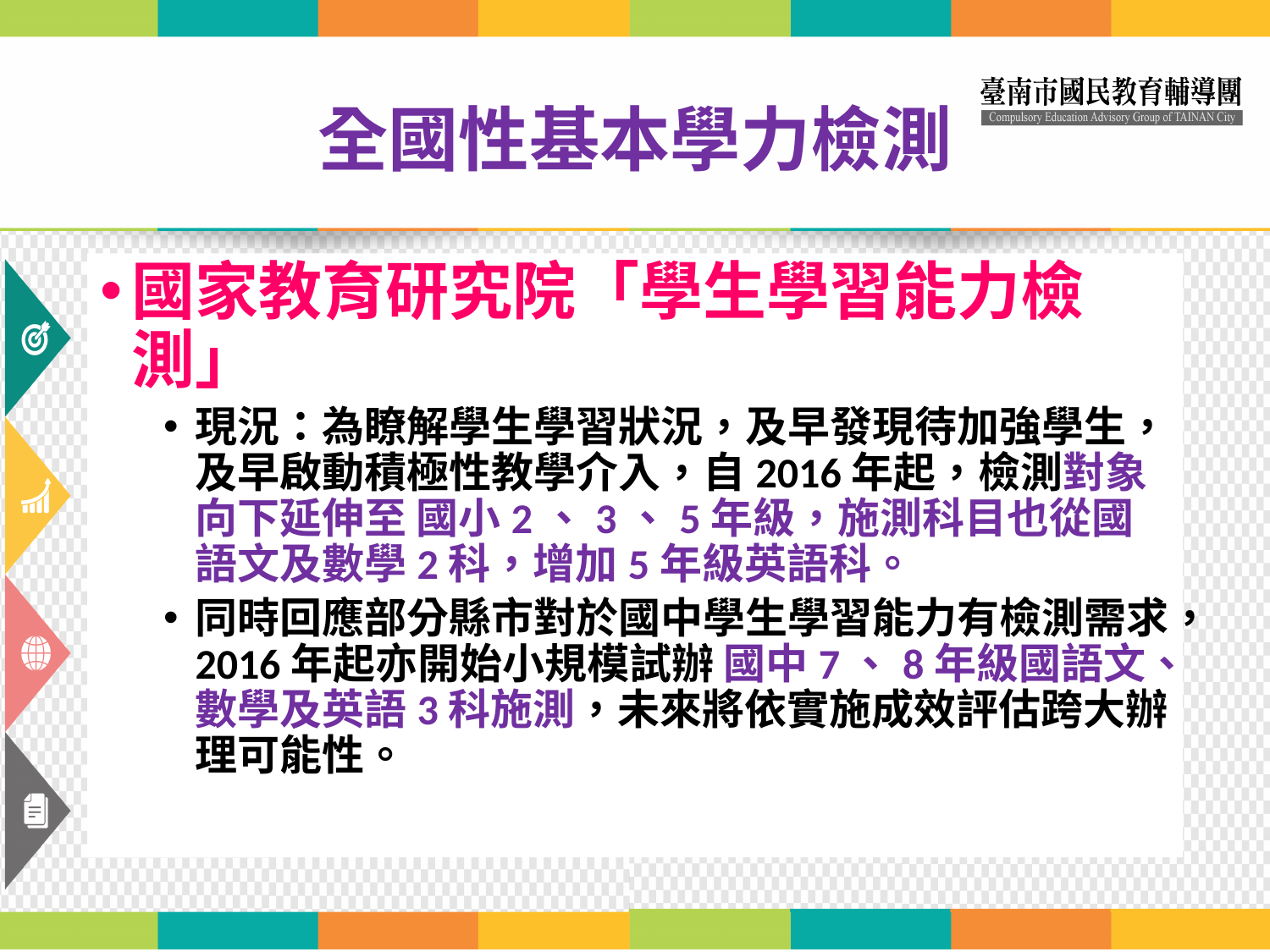

# 全國性基本學力檢測
國家教育研究院「學生學習能力檢測」
現況：為瞭解學生學習狀況，及早發現待加強學生，及早啟動積極性教學介入，自2016年起，檢測對象向下延伸至 國小2、3、5年級，施測科目也從國語文及數學2科，增加5年級英語科。
同時回應部分縣市對於國中學生學習能力有檢測需求，2016年起亦開始小規模試辦 國中7、8年級國語文、數學及英語3科施測，未來將依實施成效評估跨大辦理可能性。